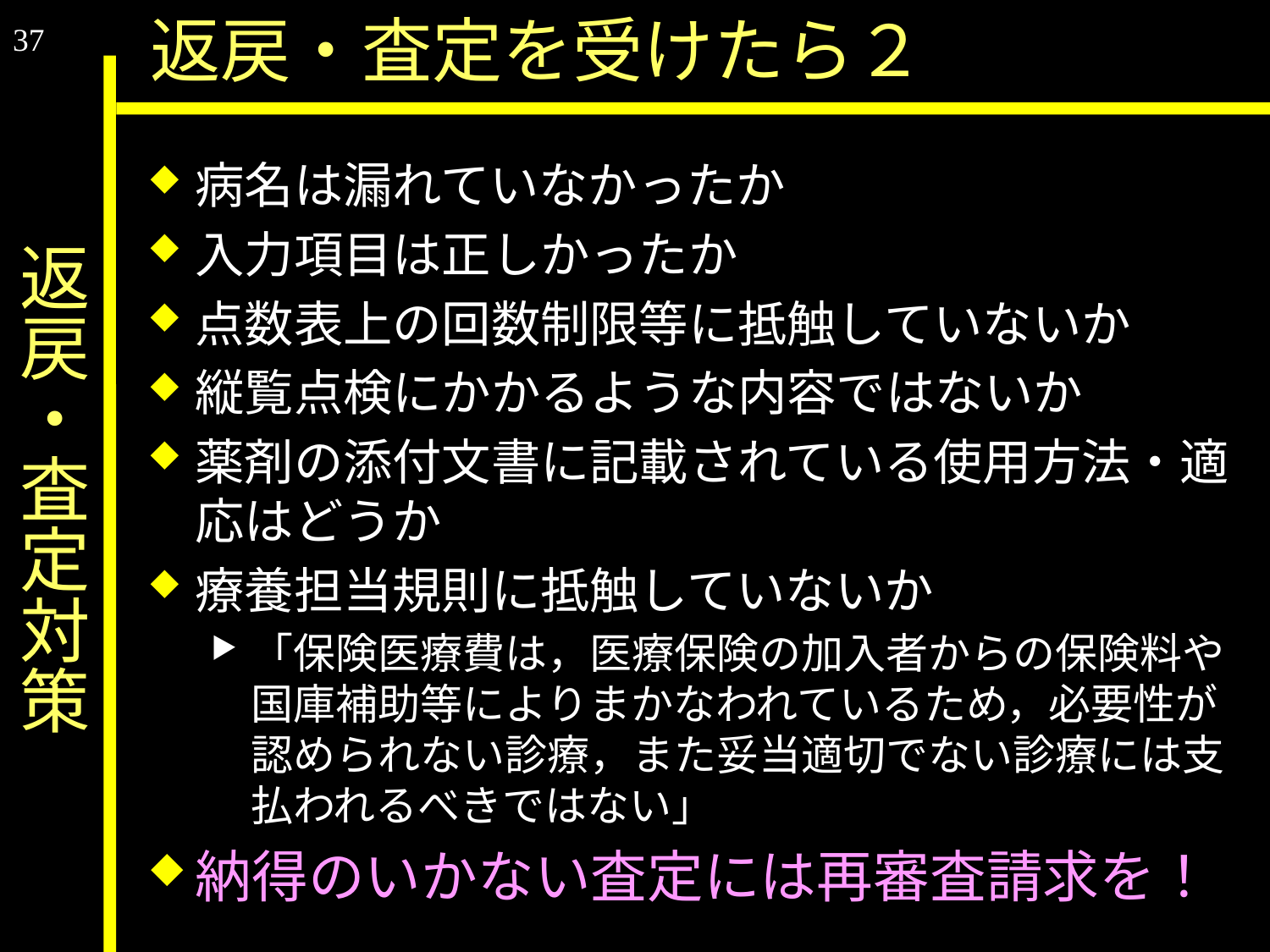

37
返戻・査定を受けたら２

# 返戻・査定対策
病名は漏れていなかったか
入力項目は正しかったか
点数表上の回数制限等に抵触していないか
縦覧点検にかかるような内容ではないか
薬剤の添付文書に記載されている使用方法・適応はどうか
療養担当規則に抵触していないか
「保険医療費は，医療保険の加入者からの保険料や国庫補助等によりまかなわれているため，必要性が認められない診療，また妥当適切でない診療には支払われるべきではない」
納得のいかない査定には再審査請求を！